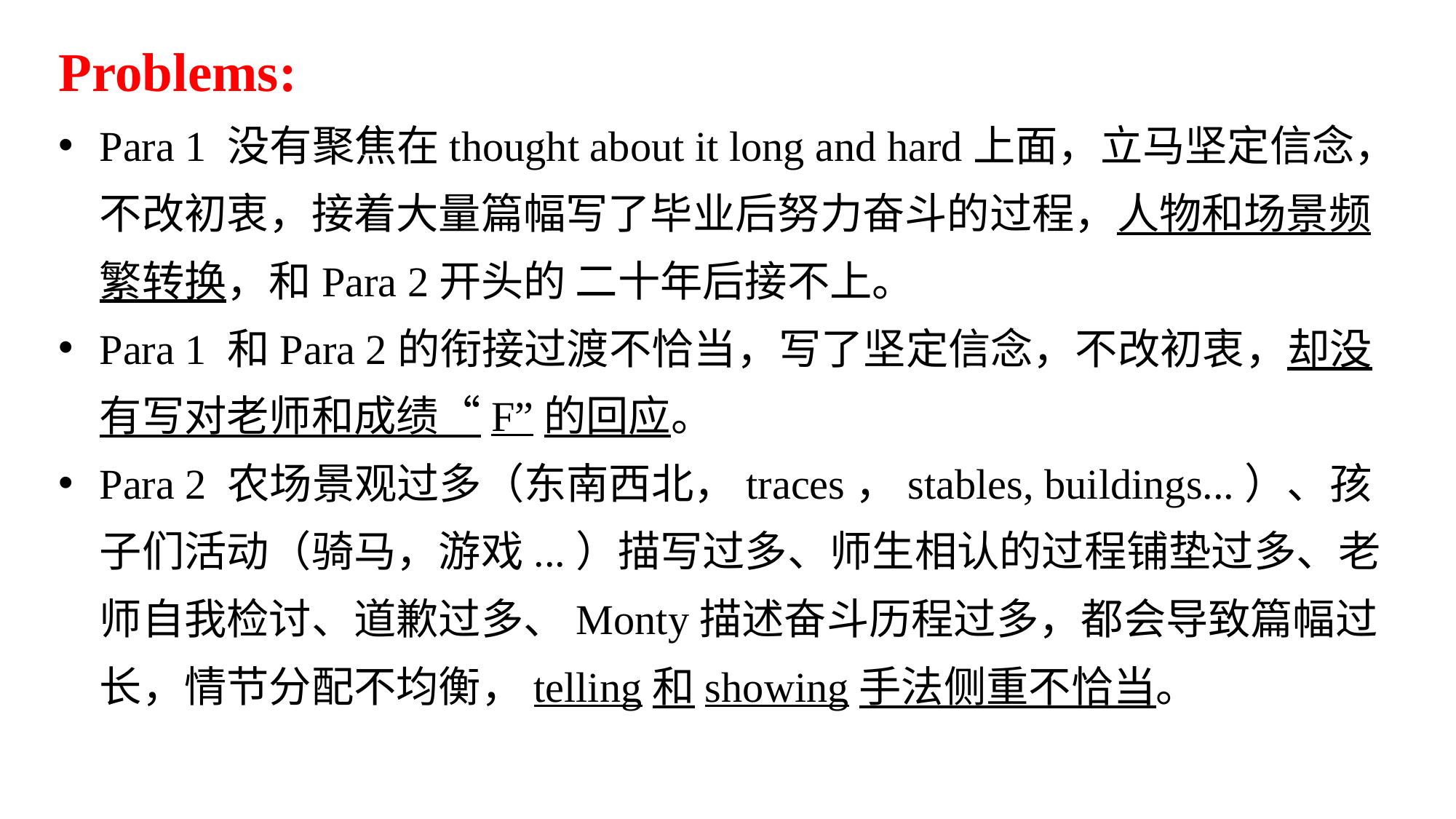

Problems:
Para 1 没有聚焦在thought about it long and hard上面，立马坚定信念，不改初衷，接着大量篇幅写了毕业后努力奋斗的过程，人物和场景频繁转换，和Para 2开头的 二十年后接不上。
Para 1 和Para 2的衔接过渡不恰当，写了坚定信念，不改初衷，却没有写对老师和成绩“F”的回应。
Para 2 农场景观过多（东南西北，traces，stables, buildings...）、孩子们活动（骑马，游戏...）描写过多、师生相认的过程铺垫过多、老师自我检讨、道歉过多、Monty描述奋斗历程过多，都会导致篇幅过长，情节分配不均衡，telling和showing手法侧重不恰当。